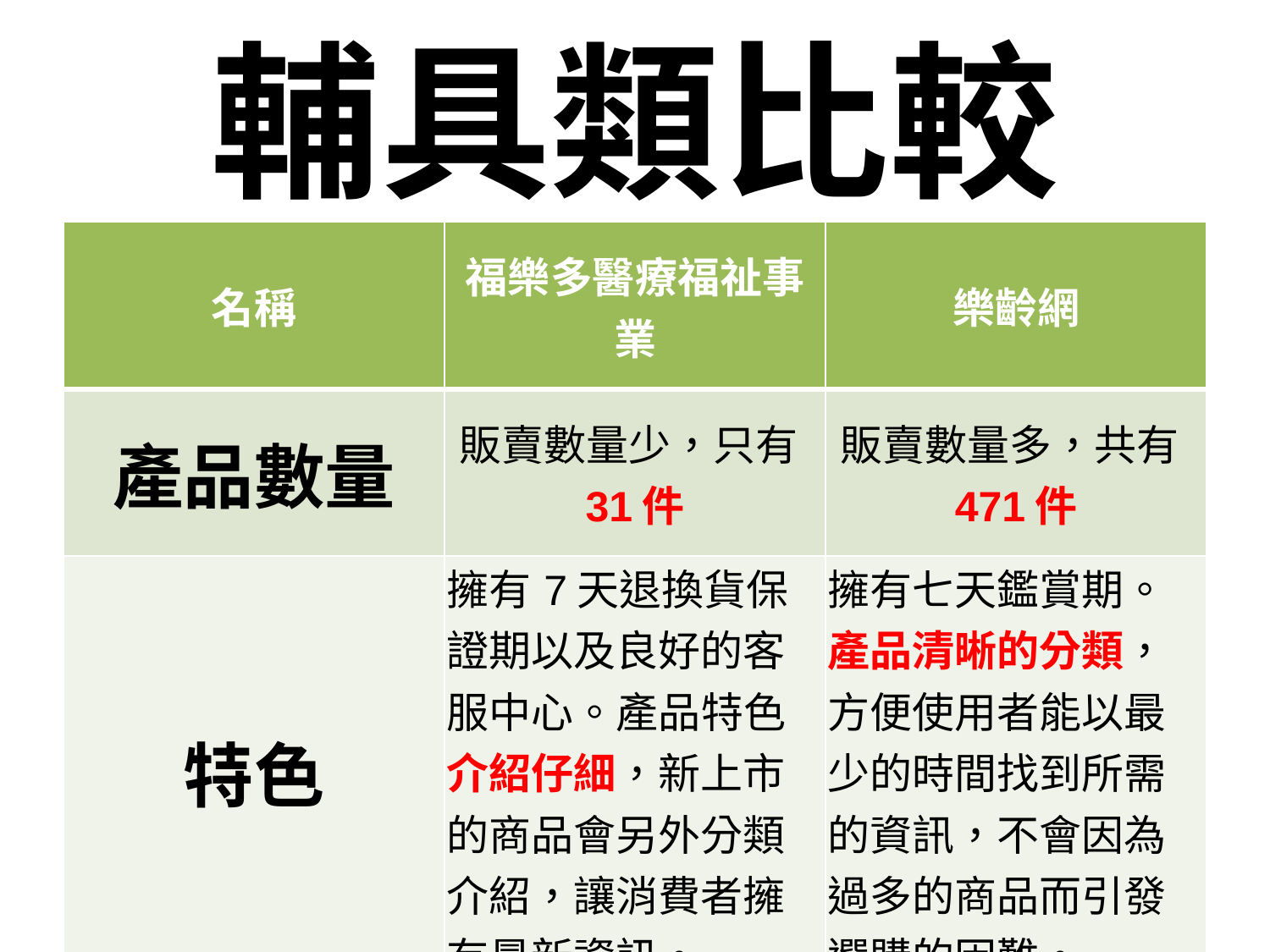

# 輔具類比較
| 名稱 | 福樂多醫療福祉事業 | 樂齡網 |
| --- | --- | --- |
| 產品數量 | 販賣數量少，只有31件 | 販賣數量多，共有471件 |
| 特色 | 擁有7天退換貨保證期以及良好的客服中心。產品特色介紹仔細，新上市的商品會另外分類介紹，讓消費者擁有最新資訊。 | 擁有七天鑑賞期。產品清晰的分類，方便使用者能以最少的時間找到所需的資訊，不會因為過多的商品而引發選購的困難。 |